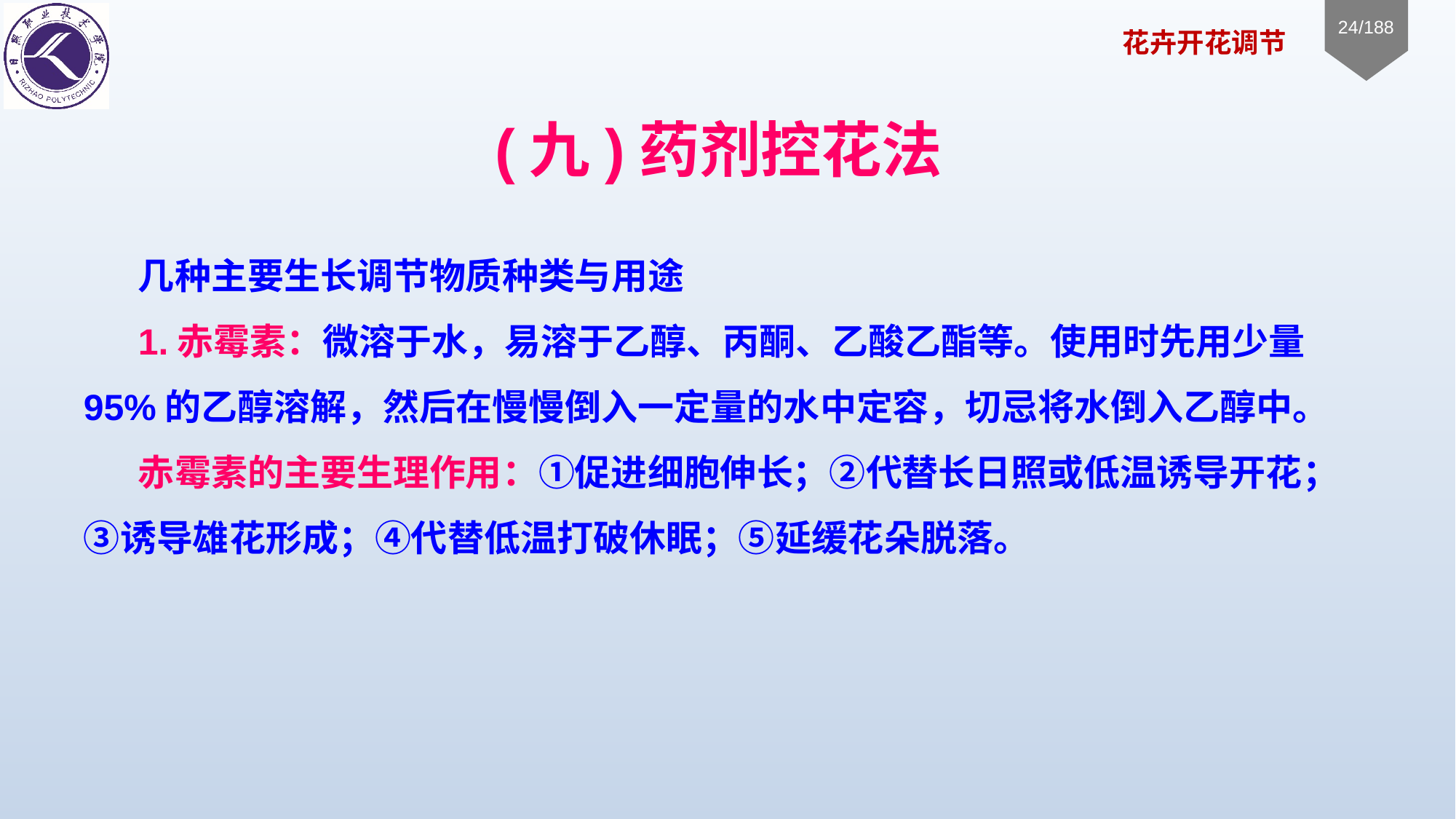

# (九)药剂控花法
几种主要生长调节物质种类与用途
1.赤霉素：微溶于水，易溶于乙醇、丙酮、乙酸乙酯等。使用时先用少量95%的乙醇溶解，然后在慢慢倒入一定量的水中定容，切忌将水倒入乙醇中。
赤霉素的主要生理作用：①促进细胞伸长；②代替长日照或低温诱导开花；③诱导雄花形成；④代替低温打破休眠；⑤延缓花朵脱落。